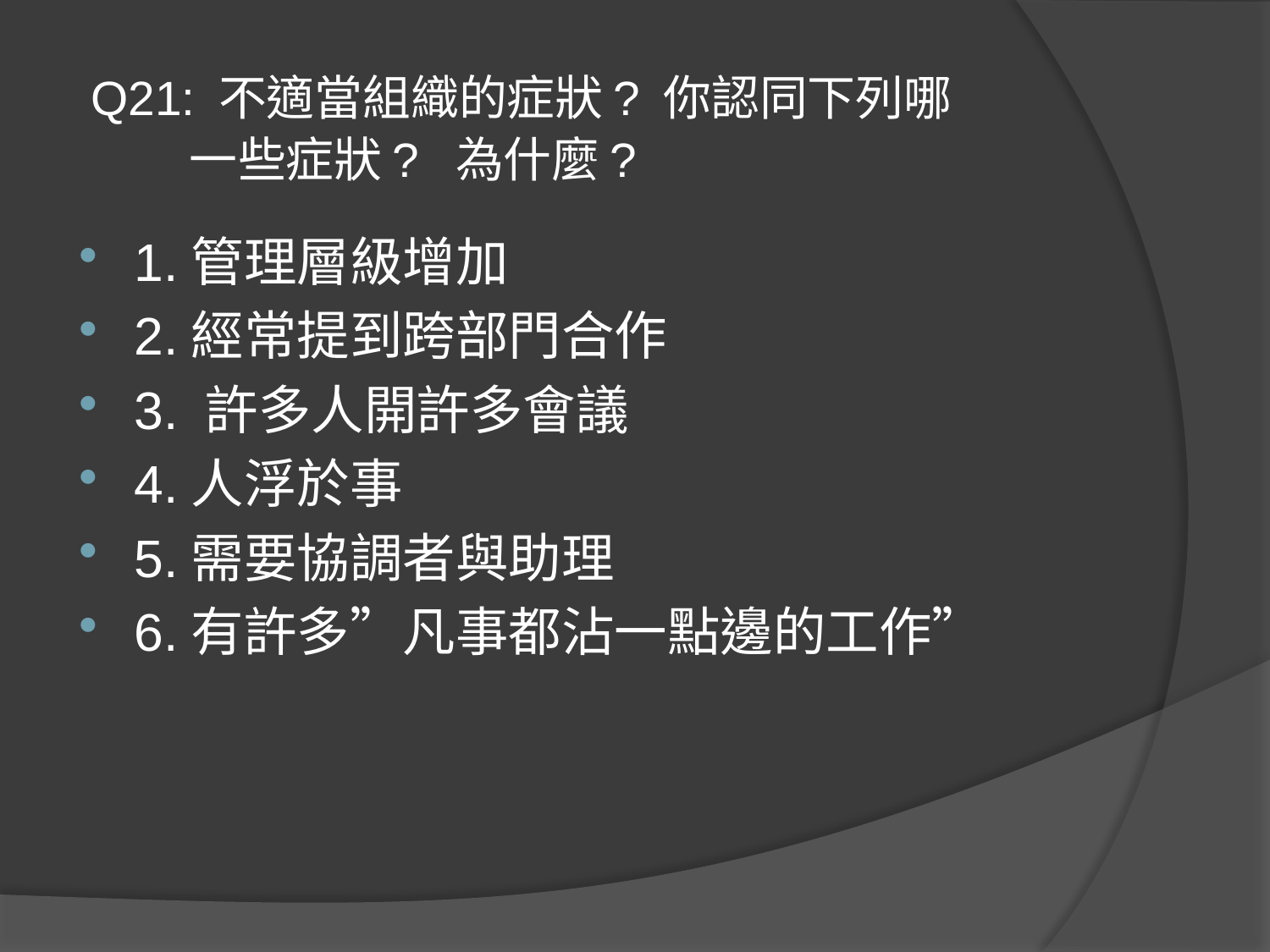

# Q21: 不適當組織的症狀? 你認同下列哪 一些症狀?  為什麼?
1.管理層級增加
2.經常提到跨部門合作
3. 許多人開許多會議
4.人浮於事
5.需要協調者與助理
6.有許多”凡事都沾一點邊的工作”